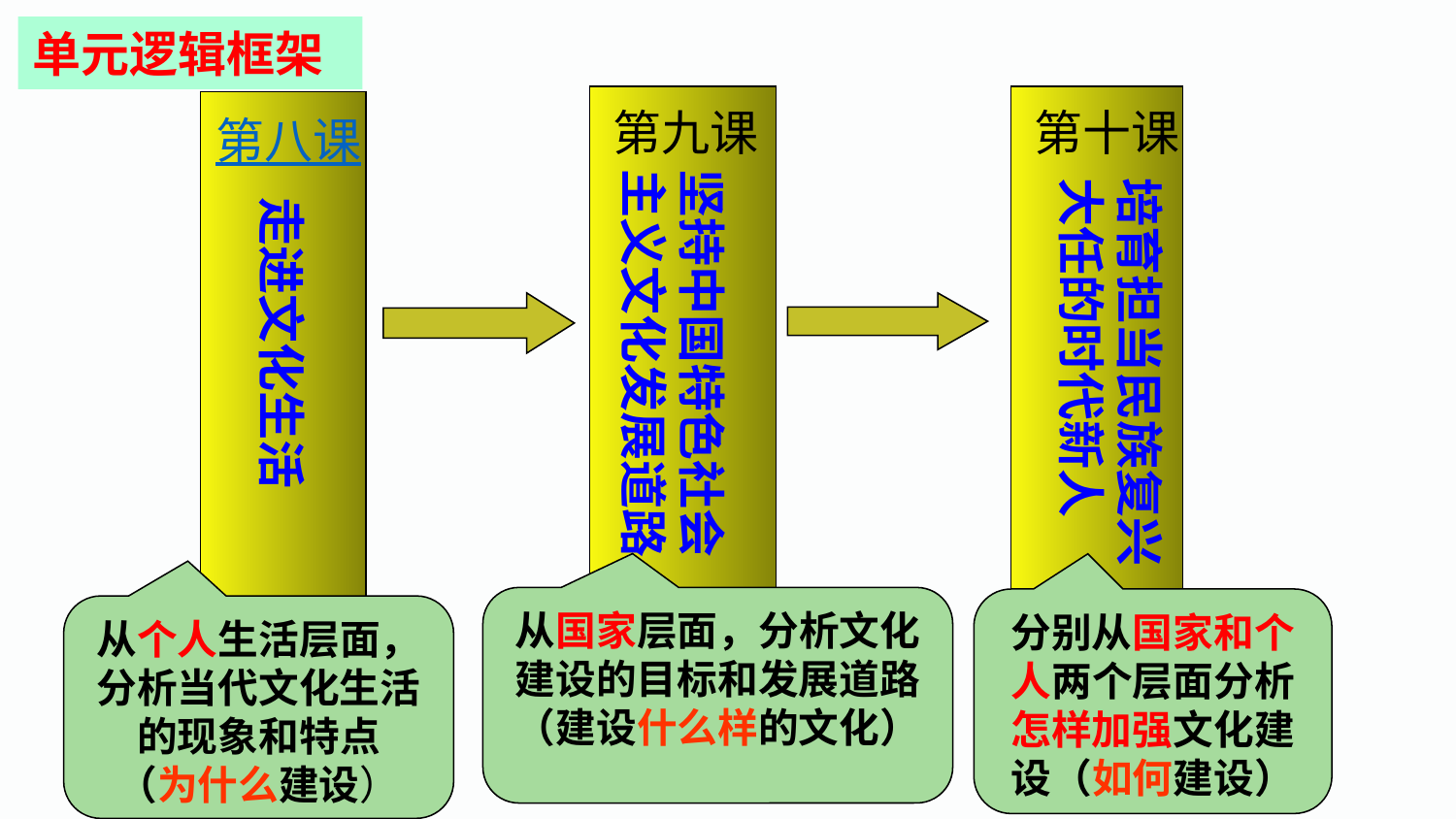

单元逻辑框架

第九课
第十课
第八课
坚持中国特色社会主义文化发展道路
培育担当民族复兴大任的时代新人
走进文化生活

从国家层面，分析文化建设的目标和发展道路
（建设什么样的文化）
分别从国家和个人两个层面分析怎样加强文化建设（如何建设）
从个人生活层面，分析当代文化生活的现象和特点
（为什么建设）